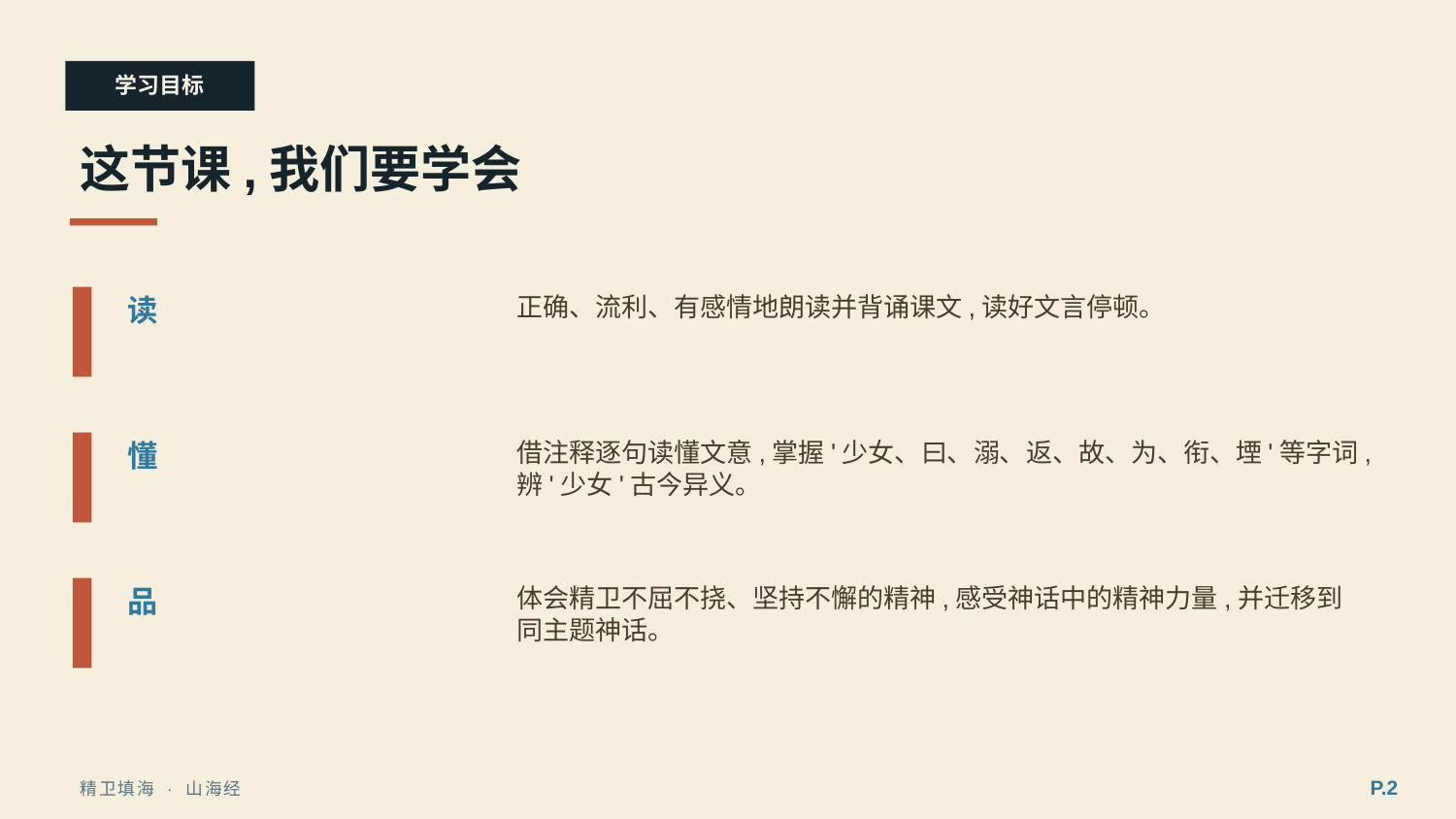

学习目标

这节课,我们要学会

读
正确、流利、有感情地朗读并背诵课文,读好文言停顿。

懂
借注释逐句读懂文意,掌握'少女、曰、溺、返、故、为、衔、堙'等字词,辨'少女'古今异义。

品
体会精卫不屈不挠、坚持不懈的精神,感受神话中的精神力量,并迁移到同主题神话。

P.2
精卫填海 · 山海经